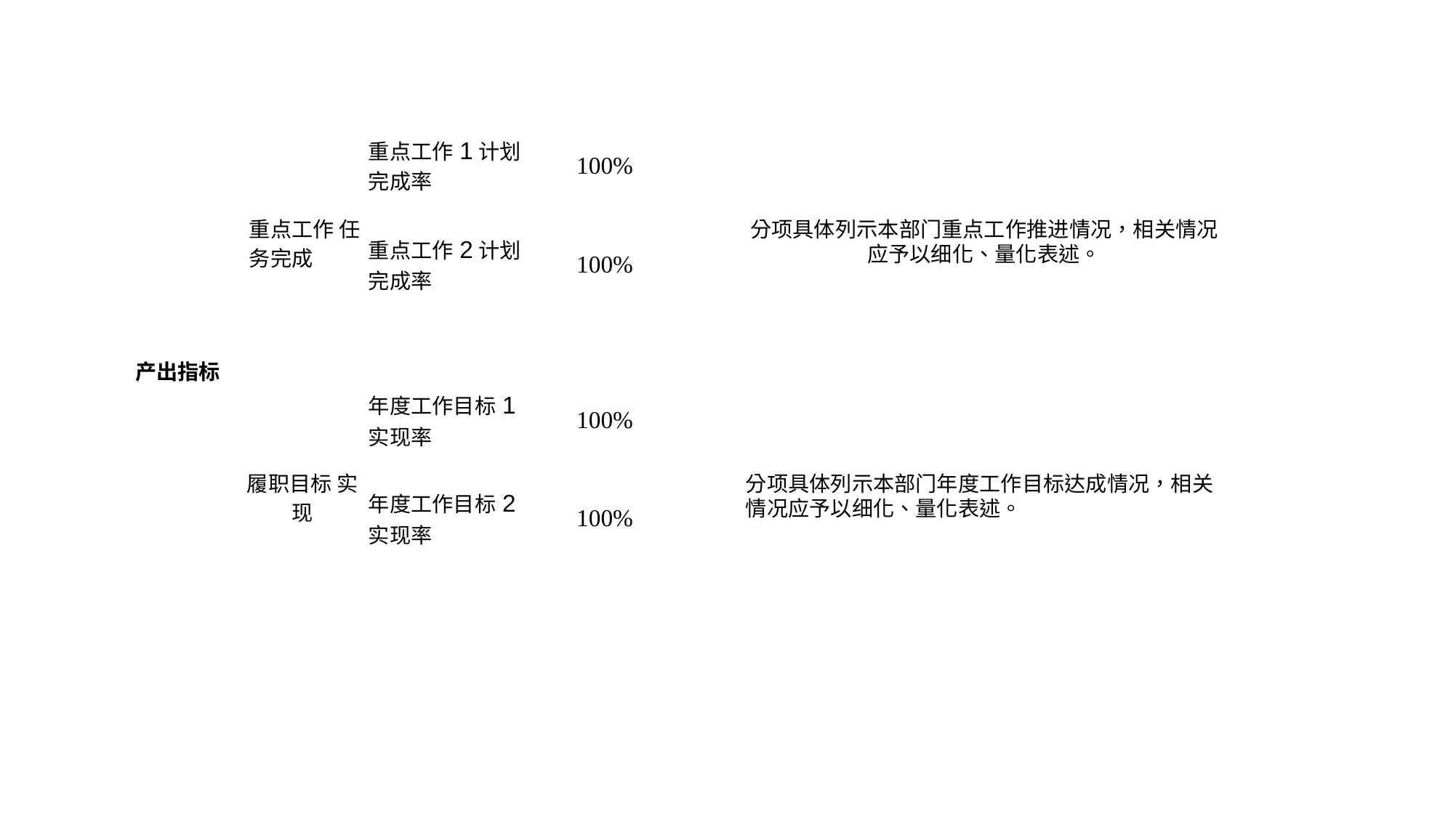

| 产出指标 | 重点工作 任务完成 | 重点工作1计划 完成率 | 100% |  | 分项具体列示本部门重点工作推进情况，相关情况 应予以细化、量化表述。 |
| --- | --- | --- | --- | --- | --- |
|  |  | 重点工作2计划 完成率 | 100% |  |  |
|  |  |  |  |  |  |
|  | 履职目标 实现 | 年度工作目标1 实现率 | 100% |  | 分项具体列示本部门年度工作目标达成情况，相关 情况应予以细化、量化表述。 |
|  |  | 年度工作目标2 实现率 | 100% |  |  |
|  |  |  |  |  |  |